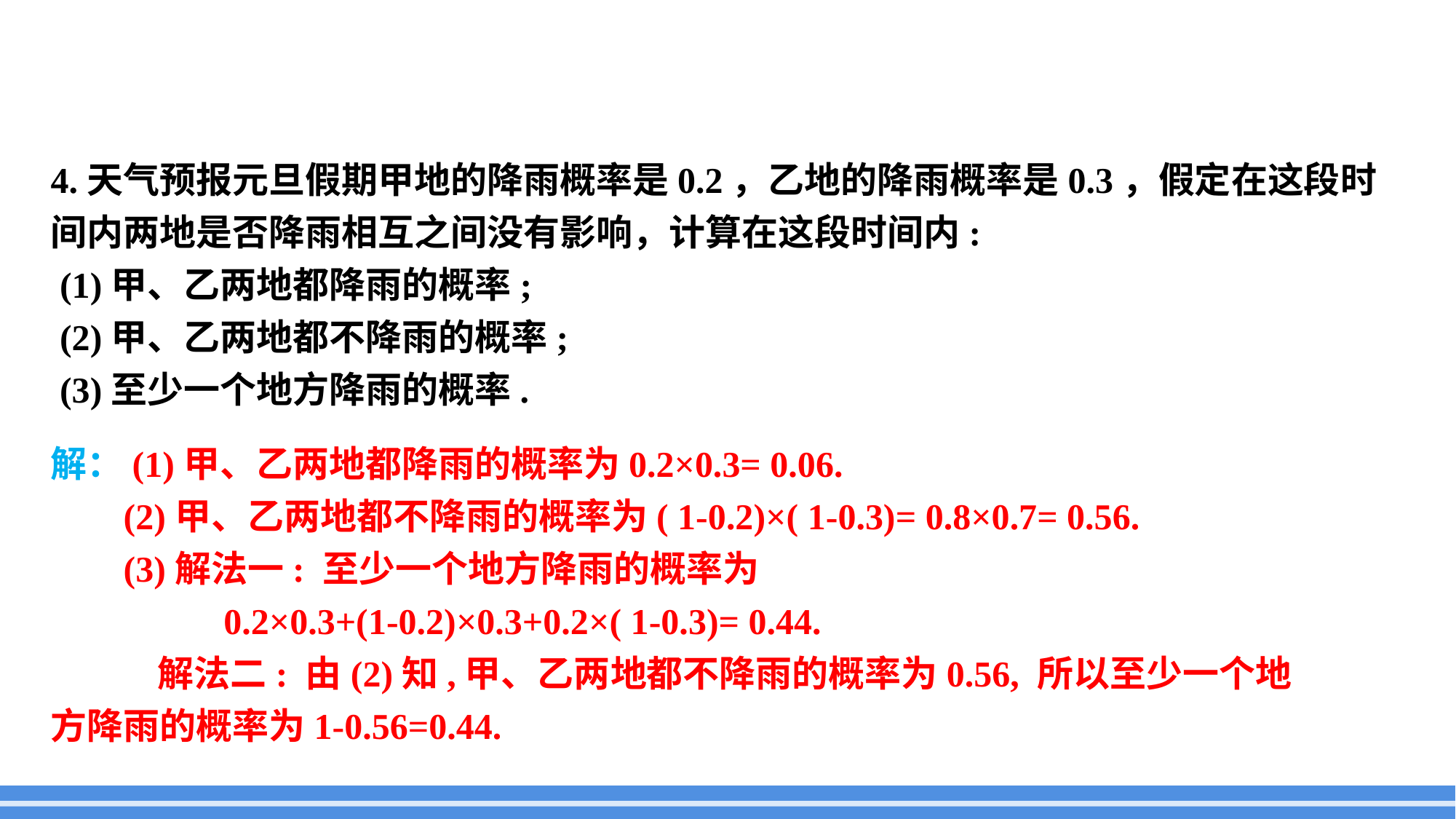

4.天气预报元旦假期甲地的降雨概率是0.2，乙地的降雨概率是0.3，假定在这段时间内两地是否降雨相互之间没有影响，计算在这段时间内:
 (1)甲、乙两地都降雨的概率;
 (2)甲、乙两地都不降雨的概率;
 (3)至少一个地方降雨的概率.
解：(1)甲、乙两地都降雨的概率为0.2×0.3= 0.06.
        (2)甲、乙两地都不降雨的概率为( 1-0.2)×( 1-0.3)= 0.8×0.7= 0.56.
        (3)解法一: 至少一个地方降雨的概率为
                   0.2×0.3+(1-0.2)×0.3+0.2×( 1-0.3)= 0.44.
            解法二: 由(2)知,甲、乙两地都不降雨的概率为0.56, 所以至少一个地方降雨的概率为1-0.56=0.44.